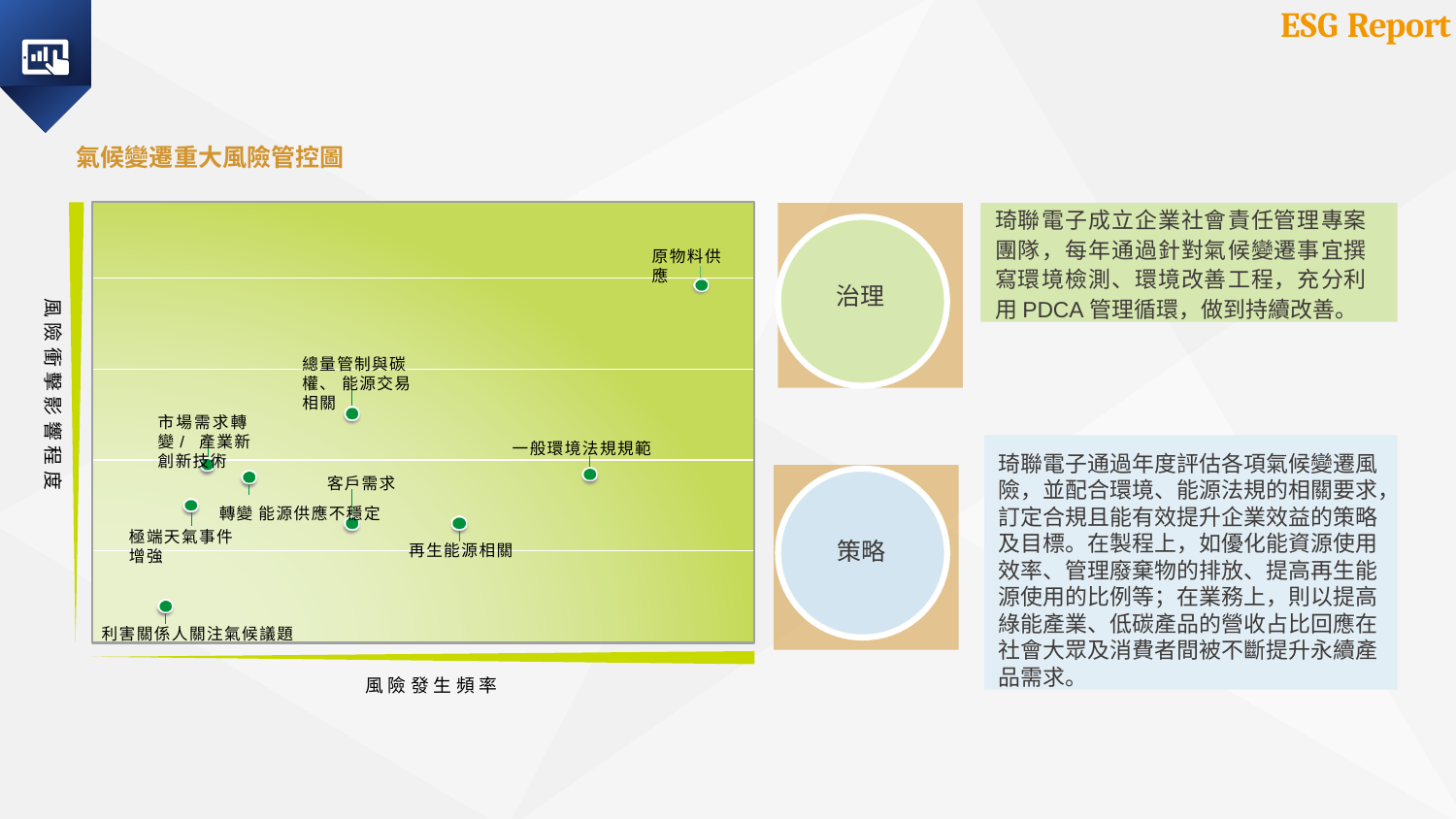

ESG Report

氣候變遷重大風險管控圖

原物料供應

風 險 衝 擊 影 響 程 度

總量管制與碳權、 能源交易相關

市場需求轉變/  產業新創新技術
一般環境法規規範

客戶需求轉變 能源供應不穩定

極端天氣事件增強
再生能源相關

利害關係人關注氣候議題

風險發生頻率

琦聯電子成立企業社會責任管理專案團隊，每年通過針對氣候變遷事宜撰寫環境檢測、環境改善工程，充分利用PDCA管理循環，做到持續改善。

治理
琦聯電子通過年度評估各項氣候變遷風險，並配合環境、能源法規的相關要求，訂定合規且能有效提升企業效益的策略及目標。在製程上，如優化能資源使用效率、管理廢棄物的排放、提高再生能源使用的比例等；在業務上，則以提高綠能產業、低碳產品的營收占比回應在社會大眾及消費者間被不斷提升永續產品需求。

策略